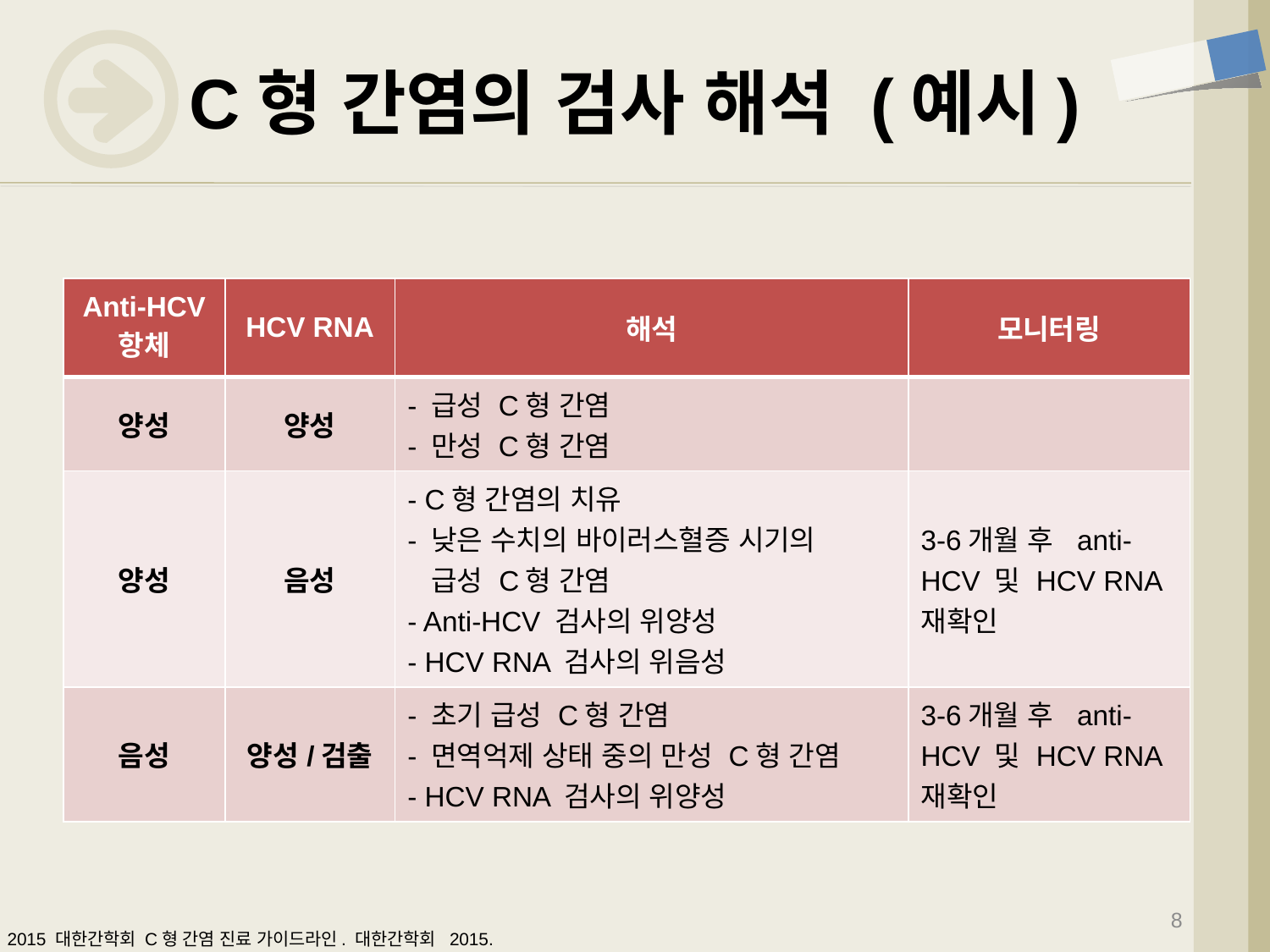

# C형 간염의 검사 해석 (예시)
| Anti-HCV 항체 | HCV RNA | 해석 | 모니터링 |
| --- | --- | --- | --- |
| 양성 | 양성 | - 급성 C형 간염 - 만성 C형 간염 |  |
| 양성 | 음성 | - C형 간염의 치유 - 낮은 수치의 바이러스혈증 시기의 급성 C형 간염 - Anti-HCV 검사의 위양성 - HCV RNA 검사의 위음성 | 3-6개월 후 anti-HCV 및 HCV RNA 재확인 |
| 음성 | 양성/검출 | - 초기 급성 C형 간염 - 면역억제 상태 중의 만성 C형 간염 - HCV RNA 검사의 위양성 | 3-6개월 후 anti-HCV 및 HCV RNA 재확인 |
8
 2015 대한간학회 C형 간염 진료 가이드라인. 대한간학회  2015.